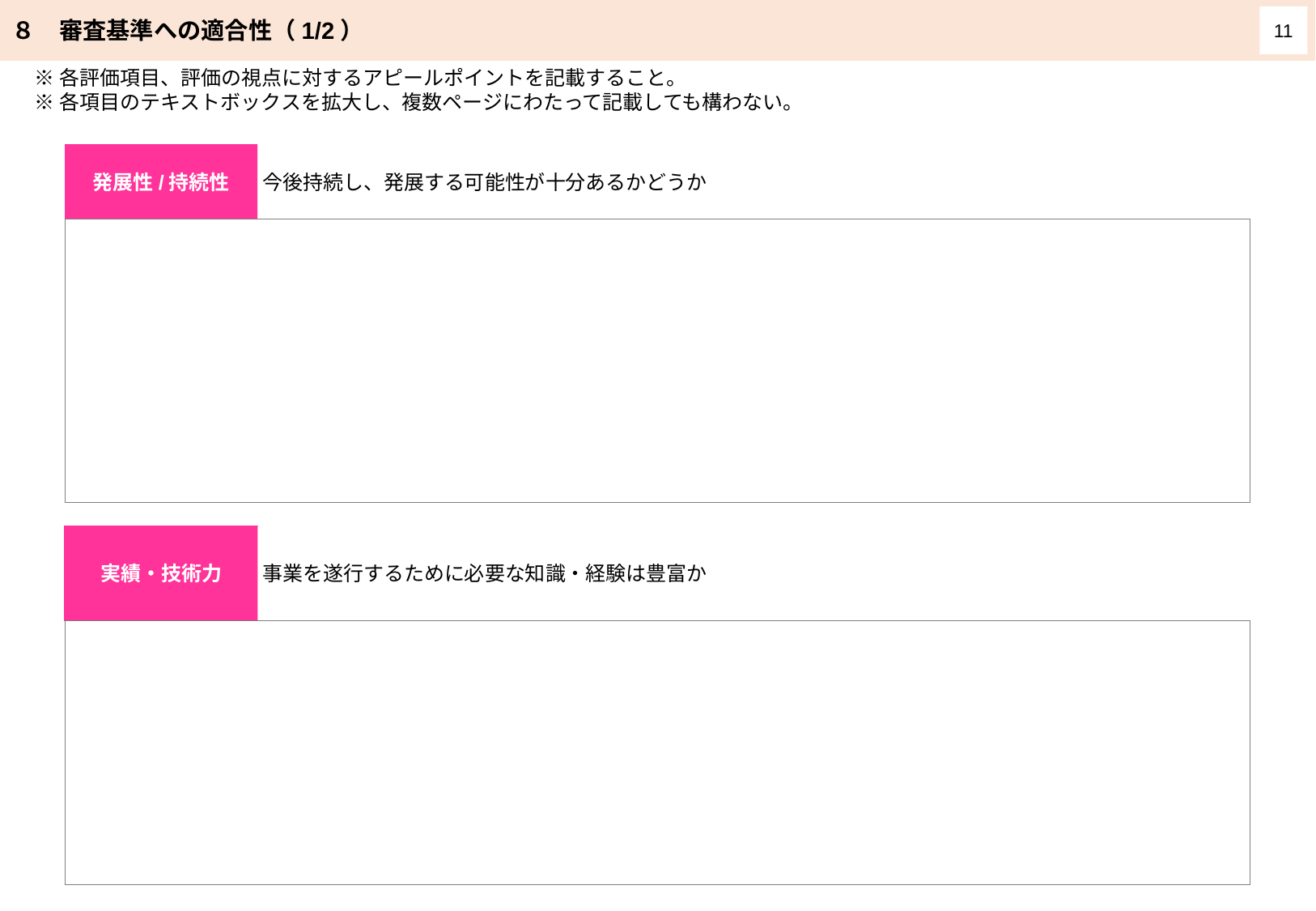

８　審査基準への適合性（1/2）
11
※各評価項目、評価の視点に対するアピールポイントを記載すること。
※各項目のテキストボックスを拡大し、複数ページにわたって記載しても構わない。
発展性/持続性
今後持続し、発展する可能性が十分あるかどうか
|  |
| --- |
実績・技術力
事業を遂行するために必要な知識・経験は豊富か
|  |
| --- |